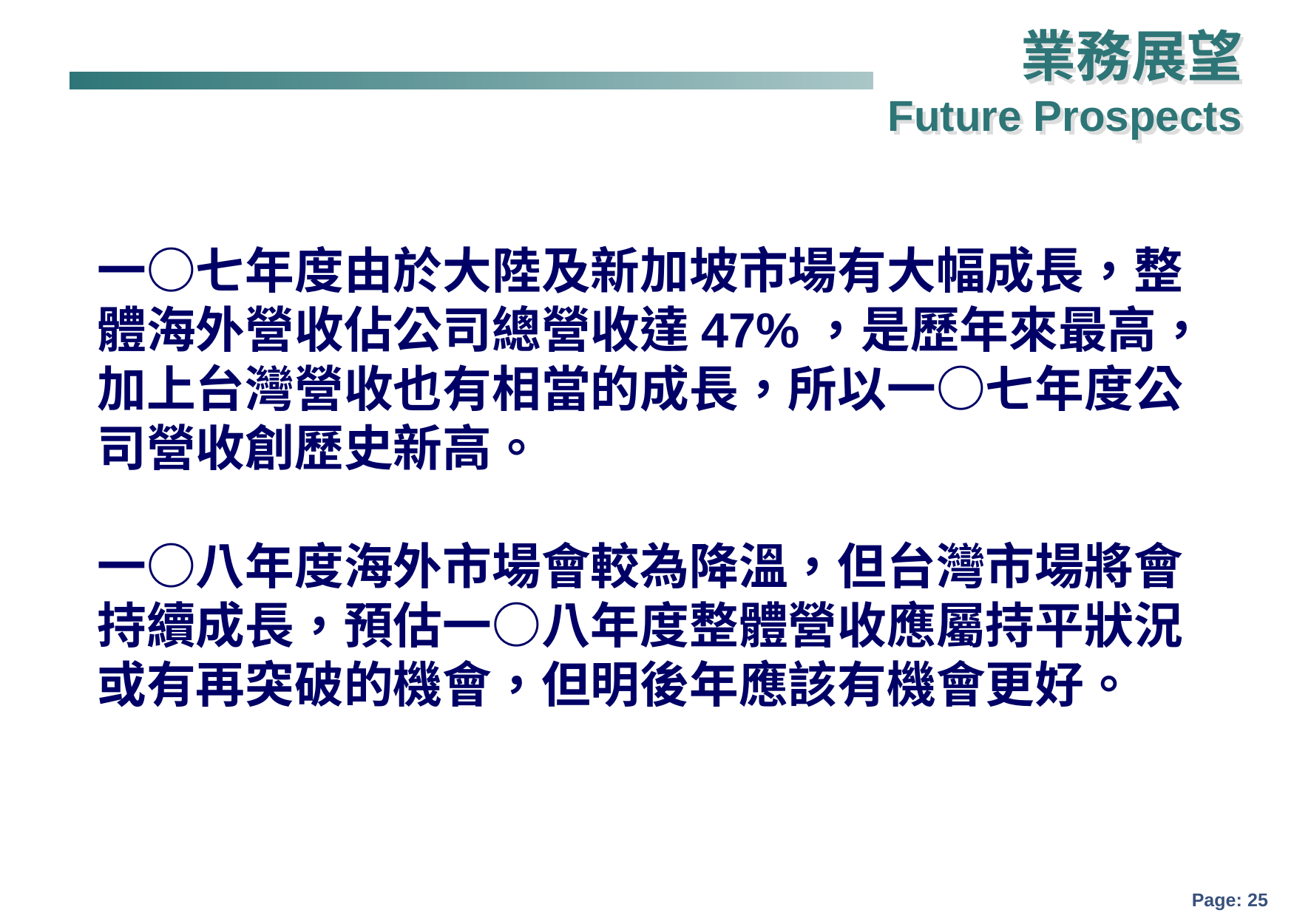

業務展望
Future Prospects

一○七年度由於大陸及新加坡市場有大幅成長，整體海外營收佔公司總營收達47%，是歷年來最高，加上台灣營收也有相當的成長，所以一○七年度公司營收創歷史新高。

一○八年度海外市場會較為降溫，但台灣市場將會持續成長，預估一○八年度整體營收應屬持平狀況或有再突破的機會，但明後年應該有機會更好。
Page: 25